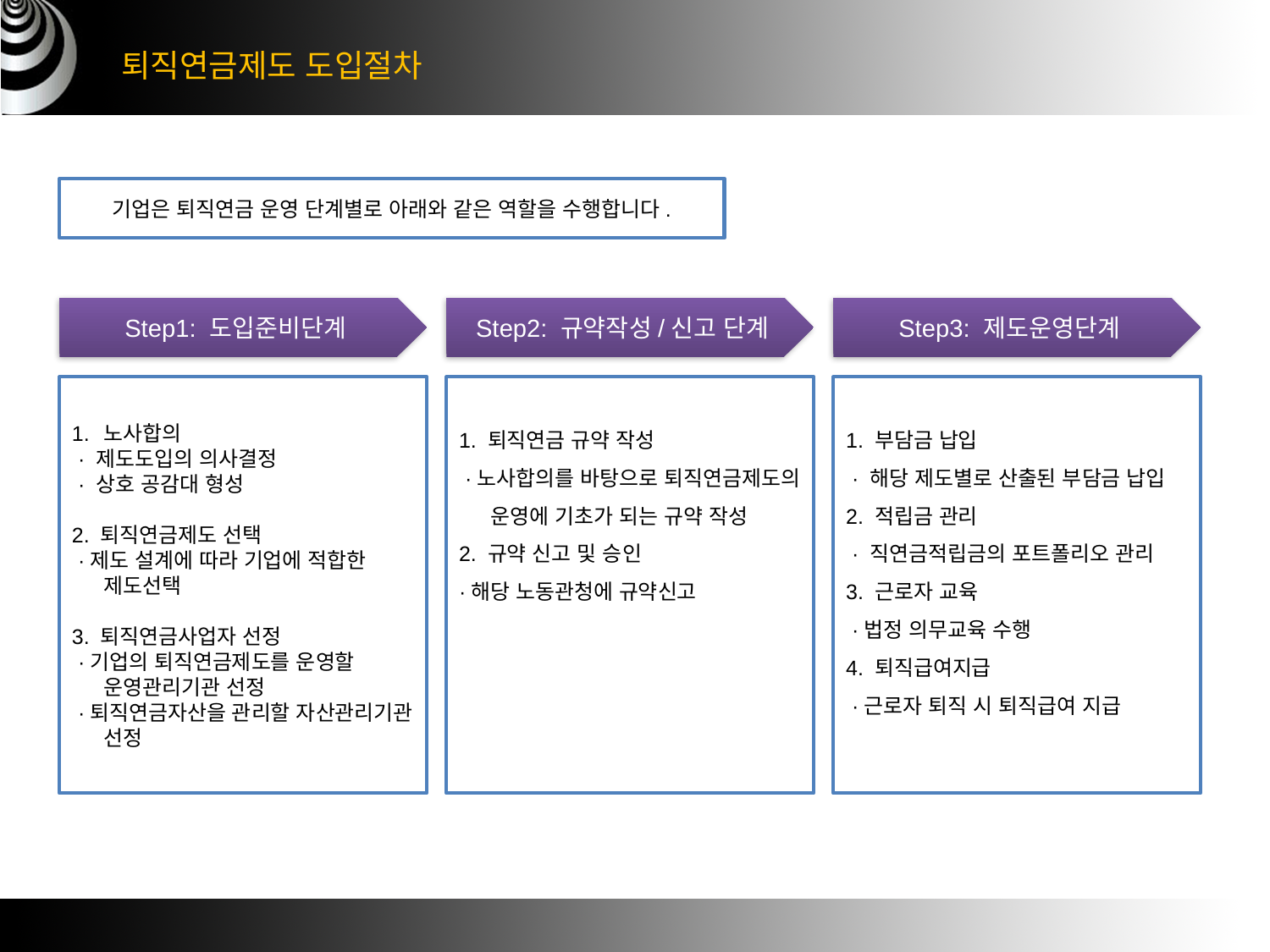

퇴직연금제도 도입절차
기업은 퇴직연금 운영 단계별로 아래와 같은 역할을 수행합니다.
Step1: 도입준비단계
Step2: 규약작성/신고 단계
Step3: 제도운영단계
노사합의
 · 제도도입의 의사결정
 · 상호 공감대 형성

2. 퇴직연금제도 선택
 ·제도 설계에 따라 기업에 적합한  제도선택

3. 퇴직연금사업자 선정
 ·기업의 퇴직연금제도를 운영할 운영관리기관 선정
 ·퇴직연금자산을 관리할 자산관리기관 선정
1. 퇴직연금 규약 작성
 ·노사합의를 바탕으로 퇴직연금제도의 운영에 기초가 되는 규약 작성
2. 규약 신고 및 승인
·해당 노동관청에 규약신고

1. 부담금 납입
 · 해당 제도별로 산출된 부담금 납입
2. 적립금 관리
 · 직연금적립금의 포트폴리오 관리
3. 근로자 교육
 ·법정 의무교육 수행
4. 퇴직급여지급
 ·근로자 퇴직 시 퇴직급여 지급